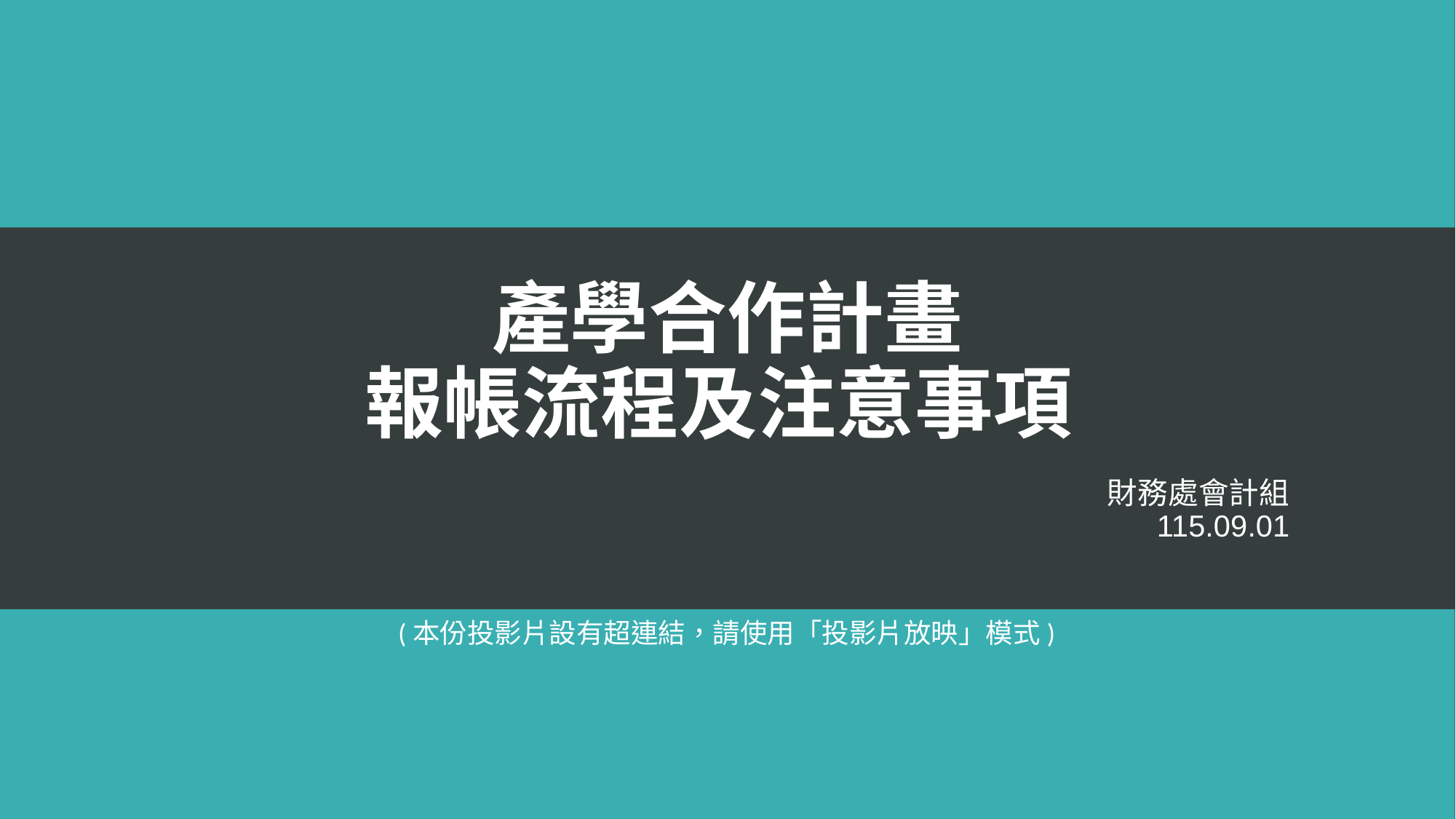

# 產學合作計畫 報帳流程及注意事項
財務處會計組
115.09.01
(本份投影片設有超連結，請使用「投影片放映」模式)